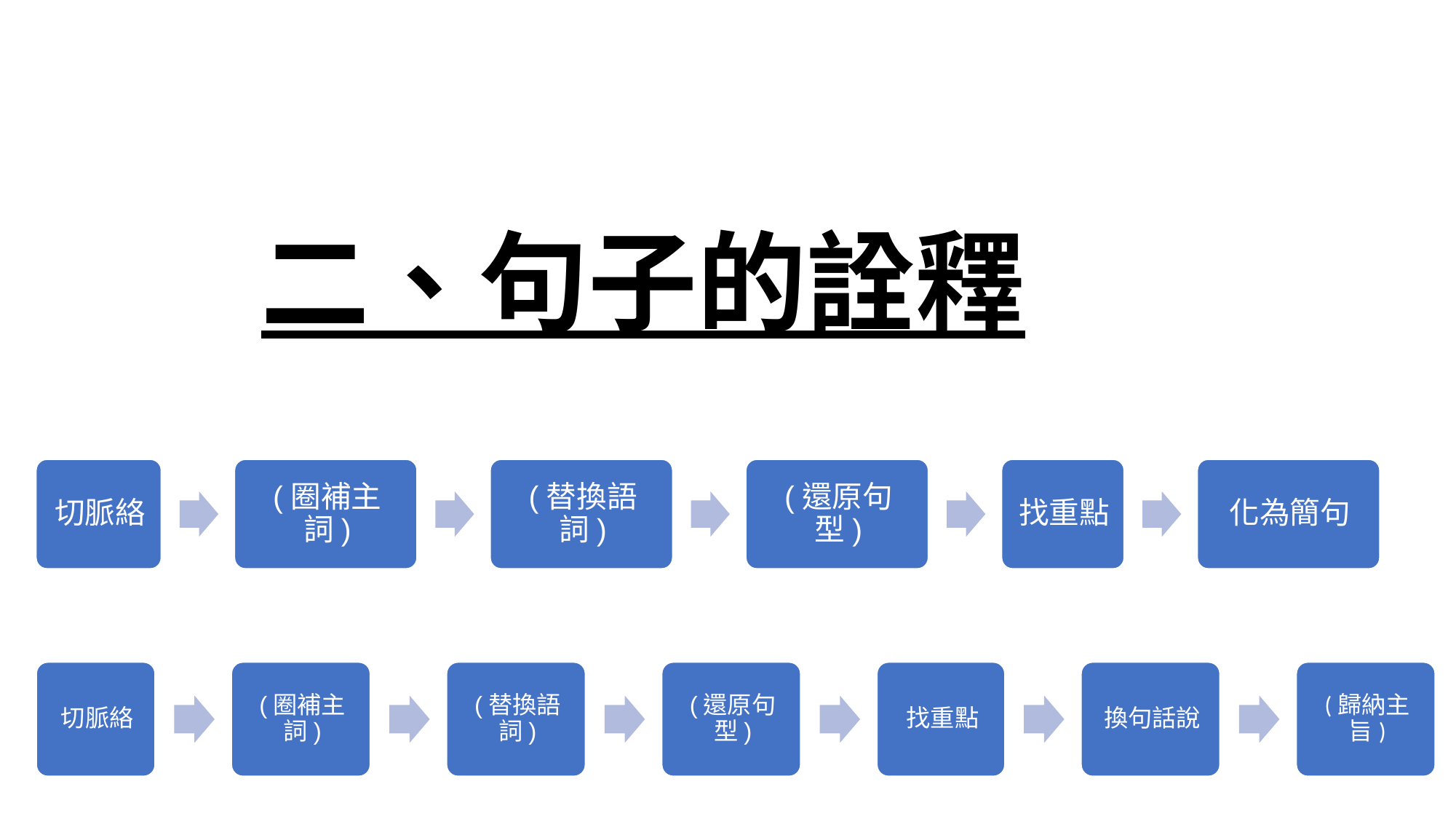

# 二、句子的詮釋
切脈絡

(圈補主詞)

(替換語詞)

(還原句型)

找重點

化為簡句
切脈絡

(圈補主詞)

(替換語詞)

(還原句型)

找重點

換句話說

(歸納主旨)